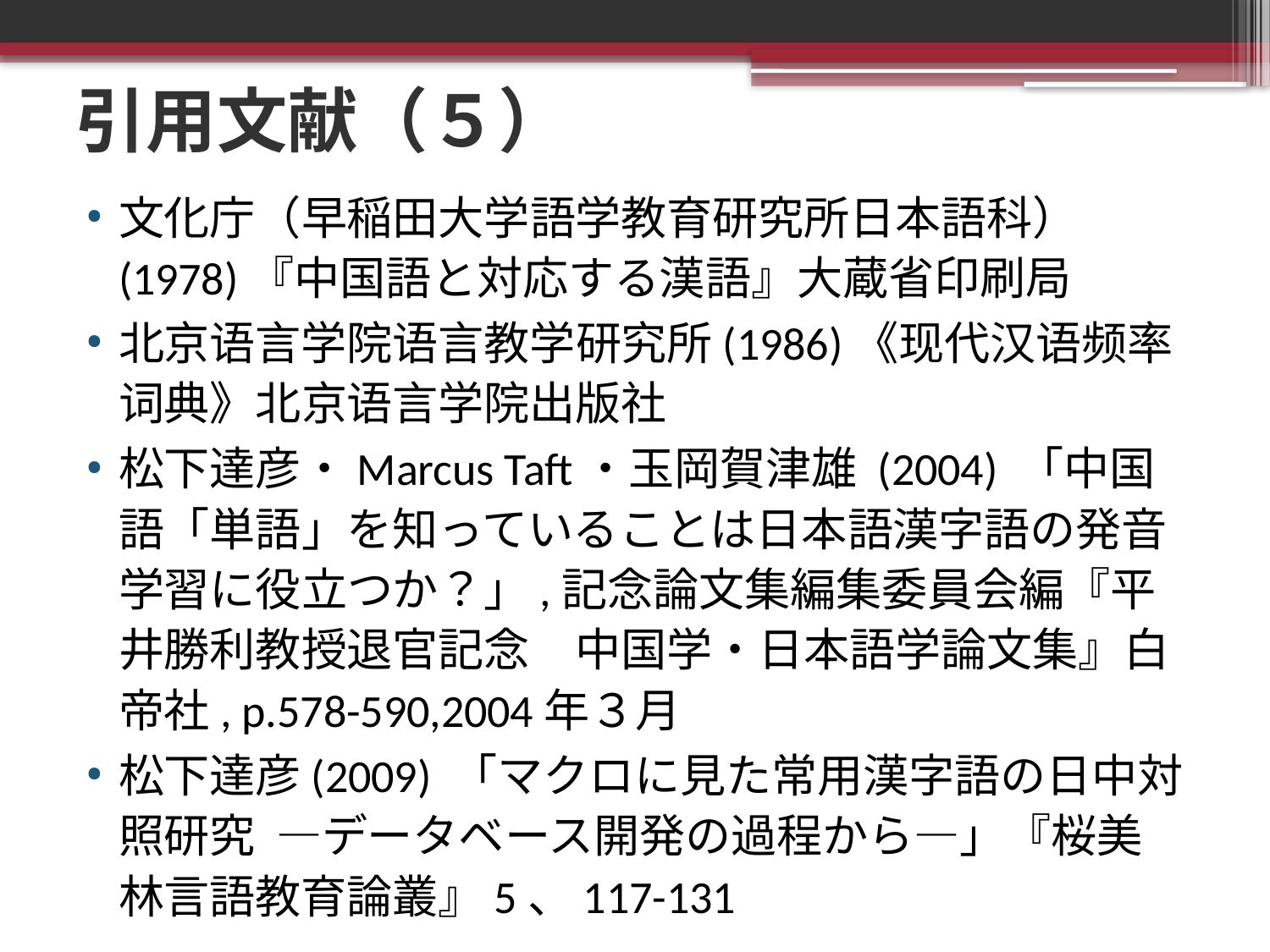

# 引用文献（５）
文化庁（早稲田大学語学教育研究所日本語科）(1978)『中国語と対応する漢語』大蔵省印刷局
北京语言学院语言教学研究所(1986)《现代汉语频率词典》北京语言学院出版社
松下達彦・Marcus Taft・玉岡賀津雄 (2004) 「中国語「単語」を知っていることは日本語漢字語の発音学習に役立つか？」,記念論文集編集委員会編『平井勝利教授退官記念　中国学・日本語学論文集』白帝社, p.578-590,2004年３月
松下達彦(2009) 「マクロに見た常用漢字語の日中対照研究  ―データベース開発の過程から―」『桜美林言語教育論叢』5、117-131